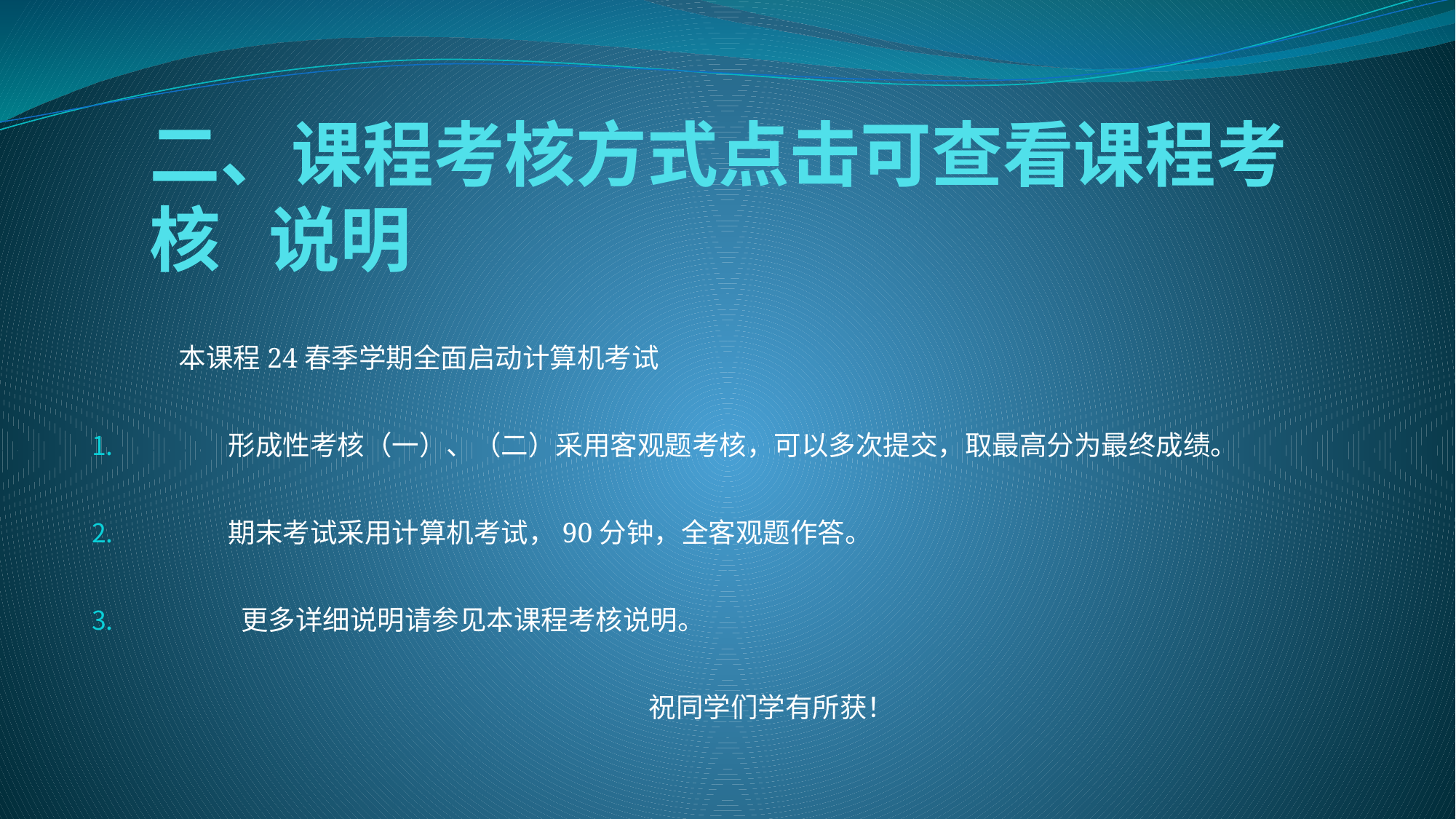

# 二、课程考核方式点击可查看课程考核   说明
             本课程24春季学期全面启动计算机考试
形成性考核（一）、（二）采用客观题考核，可以多次提交，取最高分为最终成绩。
期末考试采用计算机考试，90分钟，全客观题作答。
 更多详细说明请参见本课程考核说明。
                                                                                         祝同学们学有所获！